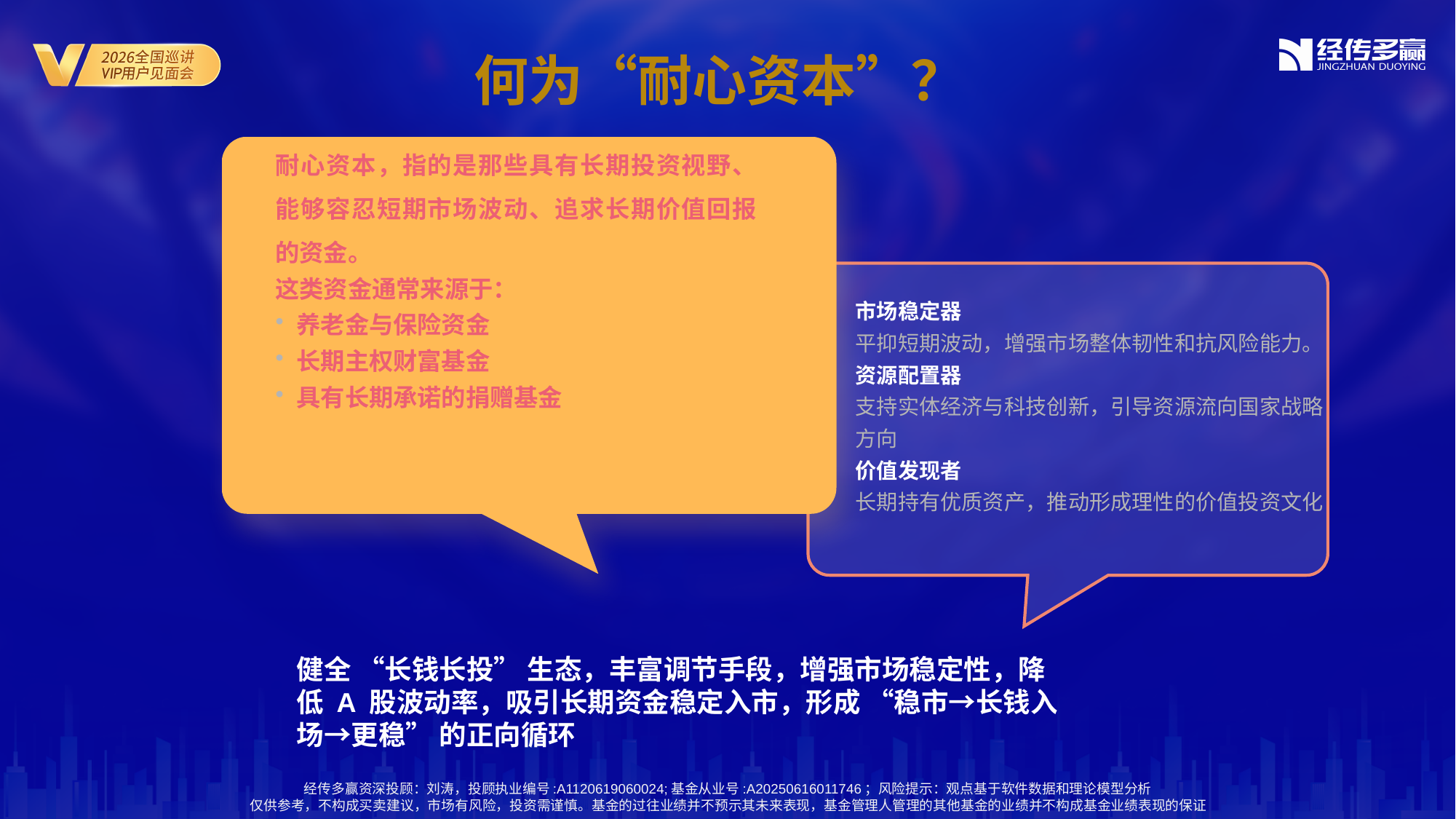

何为“耐心资本”？

耐心资本，指的是那些具有长期投资视野、能够容忍短期市场波动、追求长期价值回报的资金。
这类资金通常来源于：
养老金与保险资金
长期主权财富基金
具有长期承诺的捐赠基金

市场稳定器
平抑短期波动，增强市场整体韧性和抗风险能力。
资源配置器
支持实体经济与科技创新，引导资源流向国家战略方向
价值发现者
长期持有优质资产，推动形成理性的价值投资文化

健全 “长钱长投” 生态，丰富调节手段，增强市场稳定性，降低 A 股波动率，吸引长期资金稳定入市，形成 “稳市→长钱入场→更稳” 的正向循环
经传多赢资深投顾：刘涛，投顾执业编号:A1120619060024;基金从业号:A20250616011746；风险提示：观点基于软件数据和理论模型分析
仅供参考，不构成买卖建议，市场有风险，投资需谨慎。基金的过往业绩并不预示其未来表现，基金管理人管理的其他基金的业绩并不构成基金业绩表现的保证